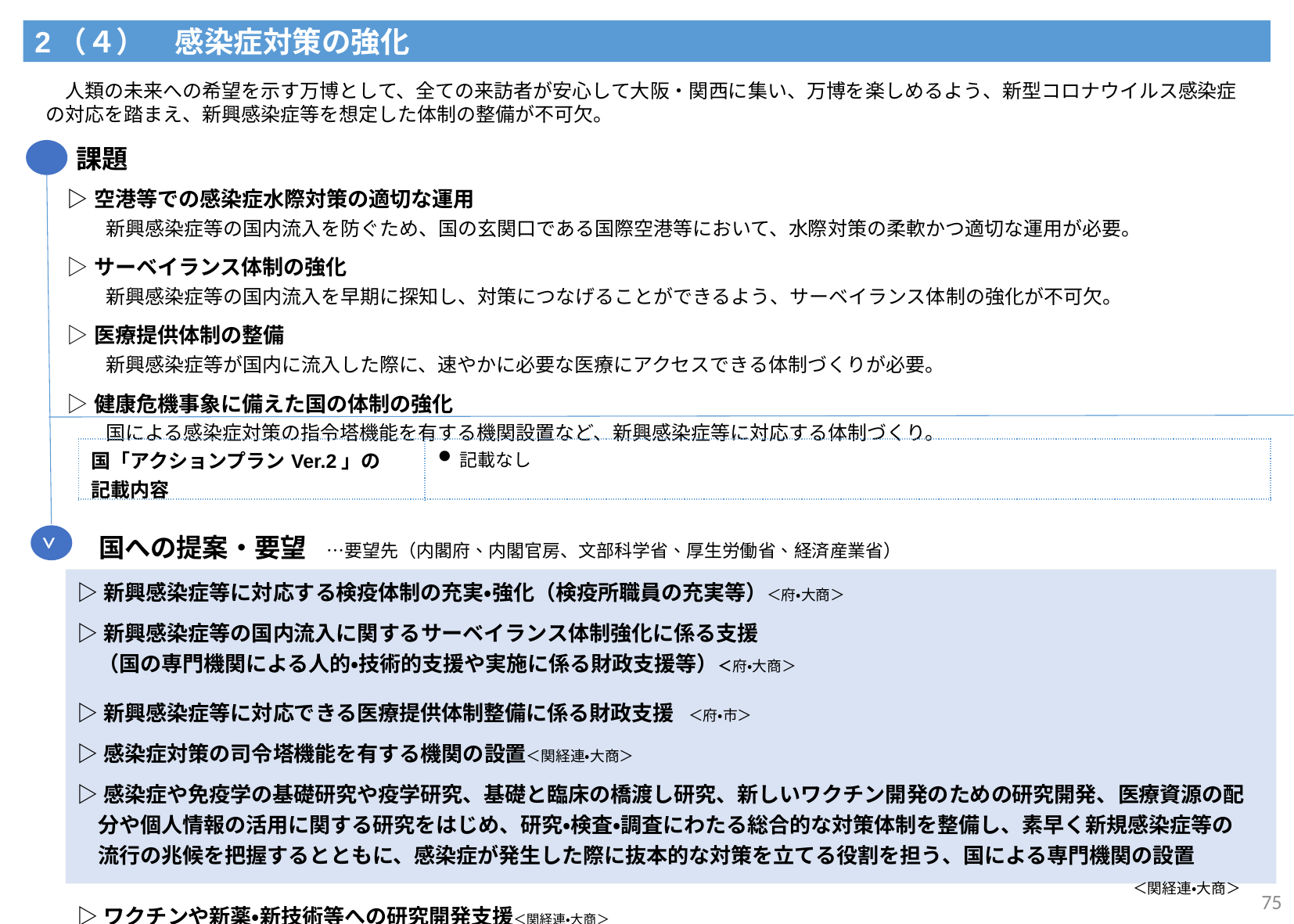

2（４）　感染症対策の強化
　人類の未来への希望を示す万博として、全ての来訪者が安心して大阪・関西に集い、万博を楽しめるよう、新型コロナウイルス感染症の対応を踏まえ、新興感染症等を想定した体制の整備が不可欠。
課題

| ▷空港等での感染症水際対策の適切な運用 　　新興感染症等の国内流入を防ぐため、国の玄関口である国際空港等において、水際対策の柔軟かつ適切な運用が必要。 　 ▷サーベイランス体制の強化 　　新興感染症等の国内流入を早期に探知し、対策につなげることができるよう、サーベイランス体制の強化が不可欠。　 　 ▷医療提供体制の整備 　　新興感染症等が国内に流入した際に、速やかに必要な医療にアクセスできる体制づくりが必要。 　 ▷健康危機事象に備えた国の体制の強化　　 　　国による感染症対策の指令塔機能を有する機関設置など、新興感染症等に対応する体制づくり。 |
| --- |
| 国「アクションプランVer.2」の 記載内容 | 記載なし |
| --- | --- |
>

国への提案・要望　…要望先（内閣府、内閣官房、文部科学省、厚生労働省、経済産業省）

| ▷新興感染症等に対応する検疫体制の充実・強化（検疫所職員の充実等）＜府・大商＞ ▷新興感染症等の国内流入に関するサーベイランス体制強化に係る支援 　（国の専門機関による人的・技術的支援や実施に係る財政支援等）＜府・大商＞ 　 ▷新興感染症等に対応できる医療提供体制整備に係る財政支援　＜府・市＞ ▷感染症対策の司令塔機能を有する機関の設置＜関経連・大商＞ ▷感染症や免疫学の基礎研究や疫学研究、基礎と臨床の橋渡し研究、新しいワクチン開発のための研究開発、医療資源の配 　分や個人情報の活用に関する研究をはじめ、研究・検査・調査にわたる総合的な対策体制を整備し、素早く新規感染症等の　 　流行の兆候を把握するとともに、感染症が発生した際に抜本的な対策を立てる役割を担う、国による専門機関の設置 　　　　　　　　　　　　　　　　　　　　　　　　　　　　　　　　　　　　　　　　　　　　　　　　　　＜関経連・大商＞ ▷ワクチンや新薬・新技術等への研究開発支援＜関経連・大商＞ |
| --- |

75